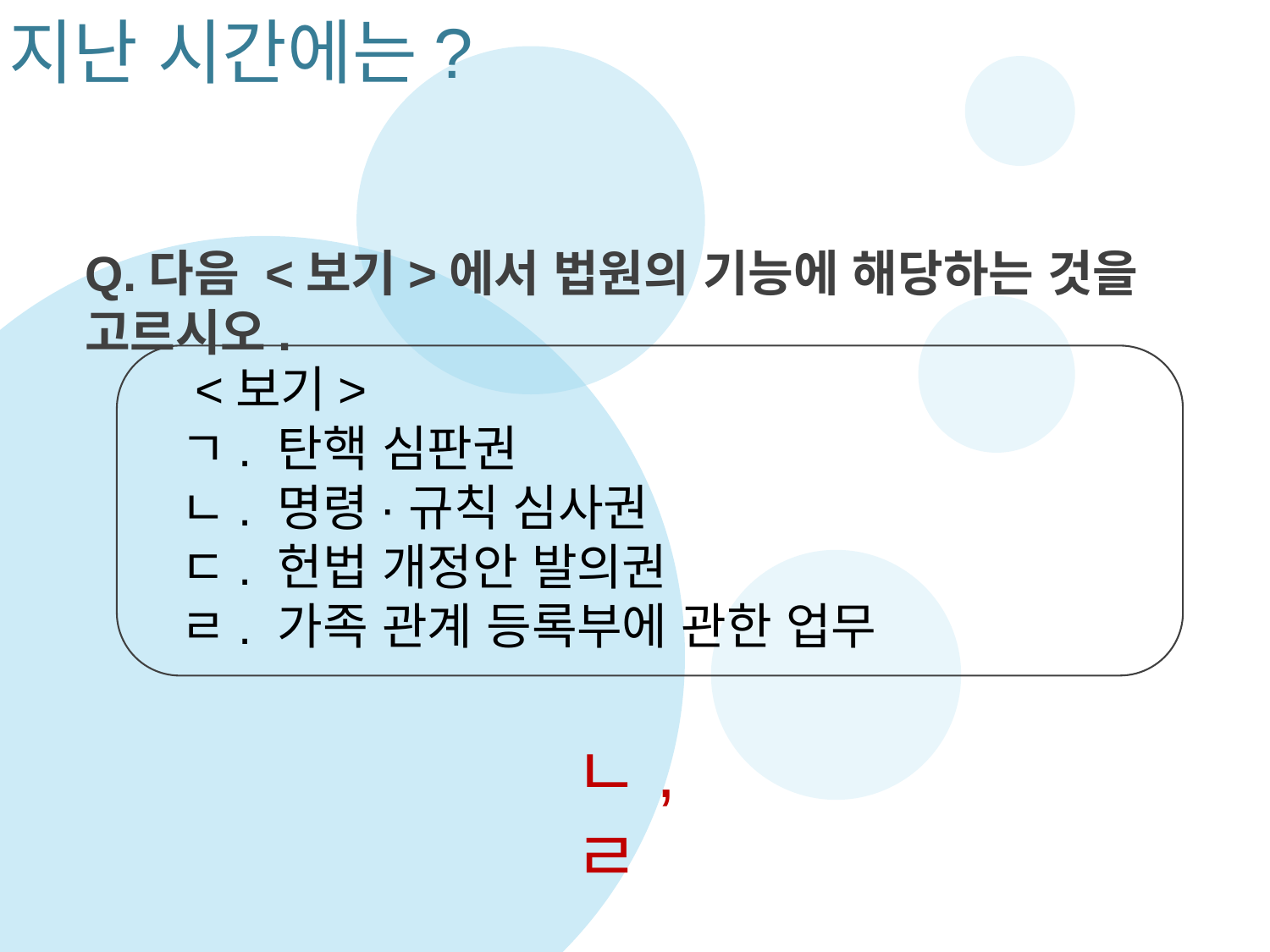

지난 시간에는?

Q.다음 <보기>에서 법원의 기능에 해당하는 것을 고르시오.

 <보기>
ㄱ. 탄핵 심판권
ㄴ. 명령·규칙 심사권
ㄷ. 헌법 개정안 발의권
ㄹ. 가족 관계 등록부에 관한 업무

ㄴ, ㄹ